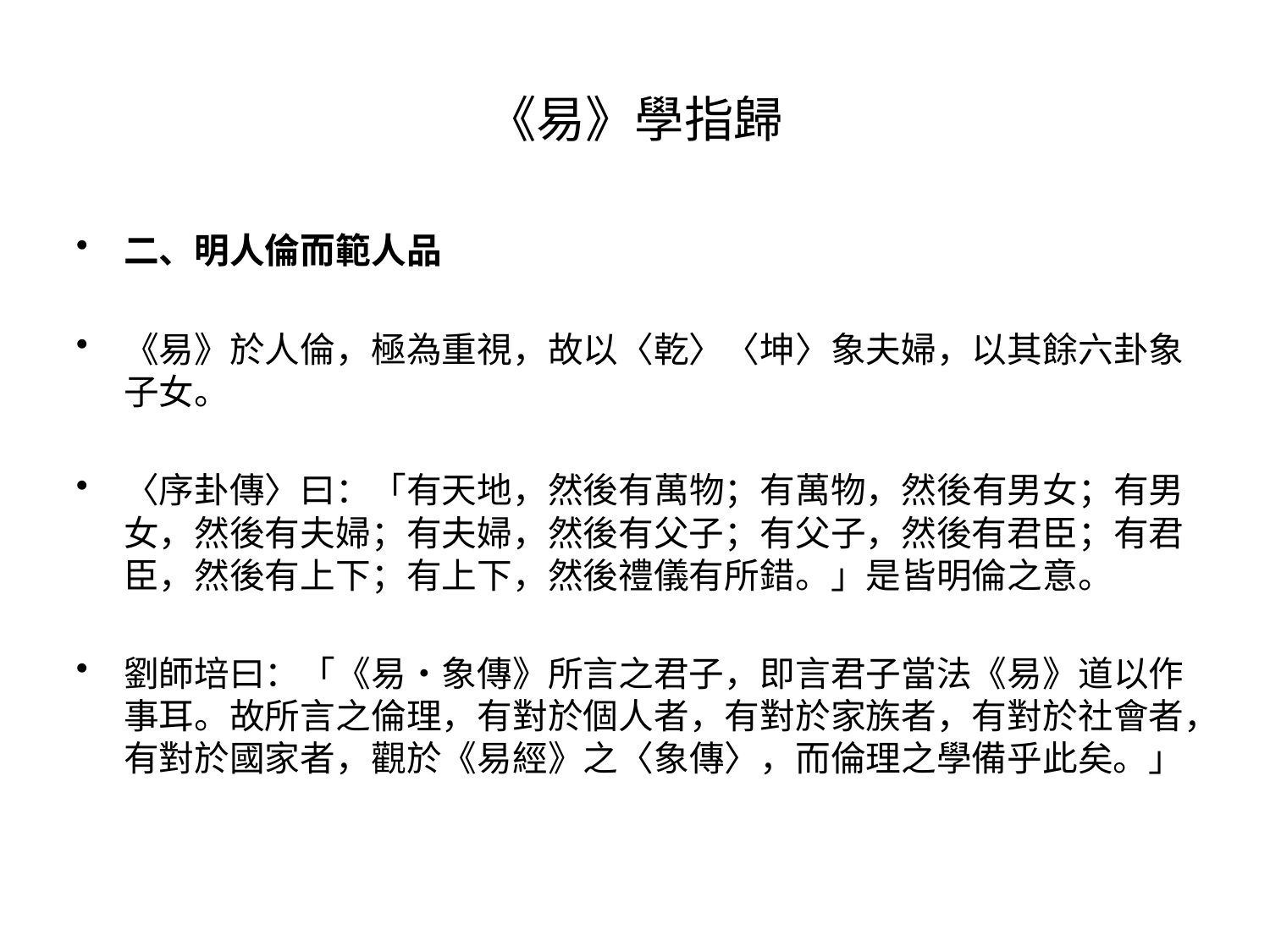

# 《易》學指歸
二、明人倫而範人品

《易》於人倫，極為重視，故以〈乾〉〈坤〉象夫婦，以其餘六卦象子女。

〈序卦傳〉曰：「有天地，然後有萬物；有萬物，然後有男女；有男女，然後有夫婦；有夫婦，然後有父子；有父子，然後有君臣；有君臣，然後有上下；有上下，然後禮儀有所錯。」是皆明倫之意。

劉師培曰：「《易‧象傳》所言之君子，即言君子當法《易》道以作事耳。故所言之倫理，有對於個人者，有對於家族者，有對於社會者，有對於國家者，觀於《易經》之〈象傳〉，而倫理之學備乎此矣。」